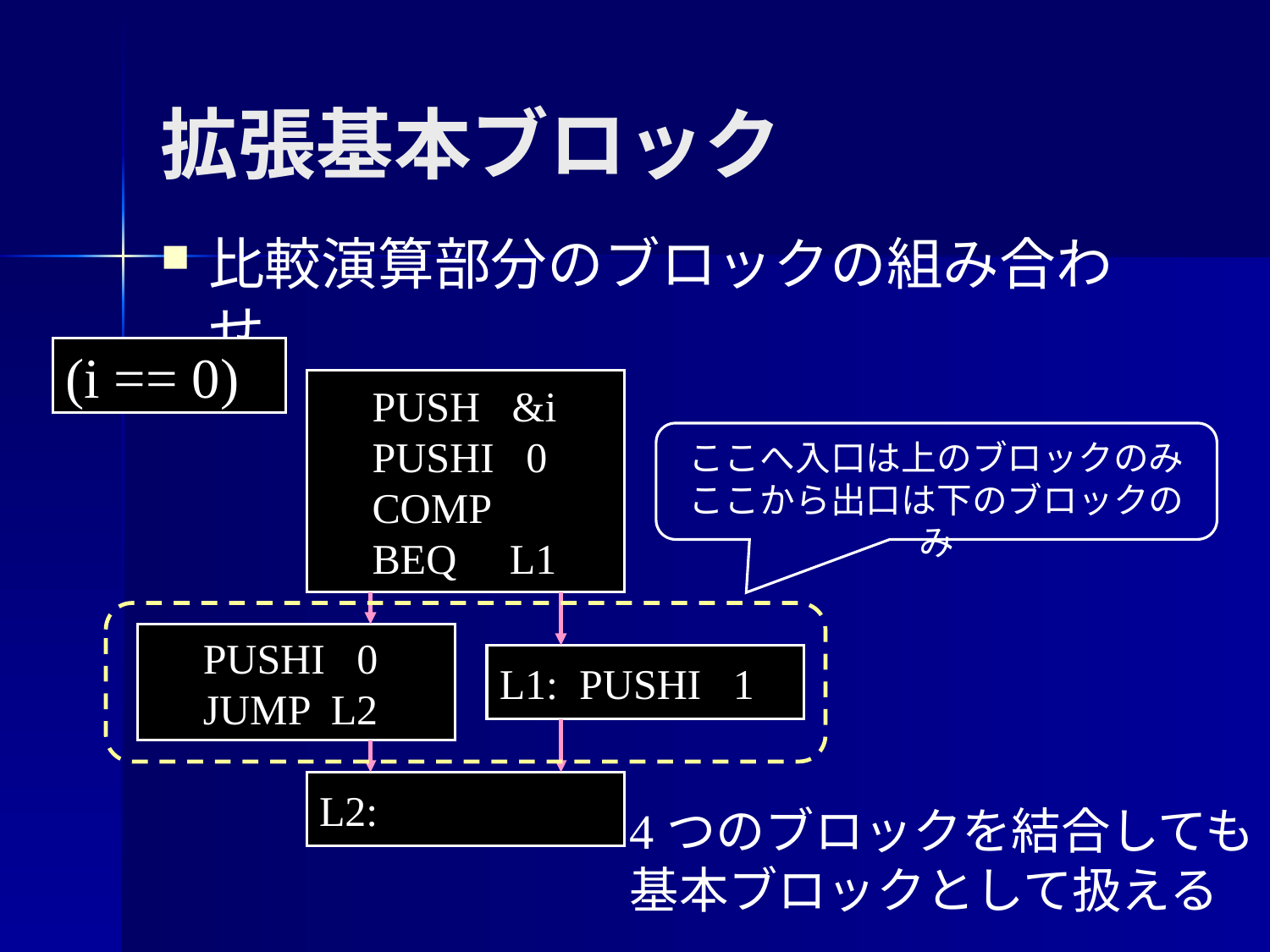

拡張基本ブロック
比較演算部分のブロックの組み合わせ
(i == 0)
     PUSH   &i
     PUSHI   0
     COMP
     BEQ     L1

     PUSHI   0
     JUMP  L2
L1:  PUSHI   1

L2:
ここへ入口は上のブロックのみ
ここから出口は下のブロックのみ

4つのブロックを結合しても
基本ブロックとして扱える